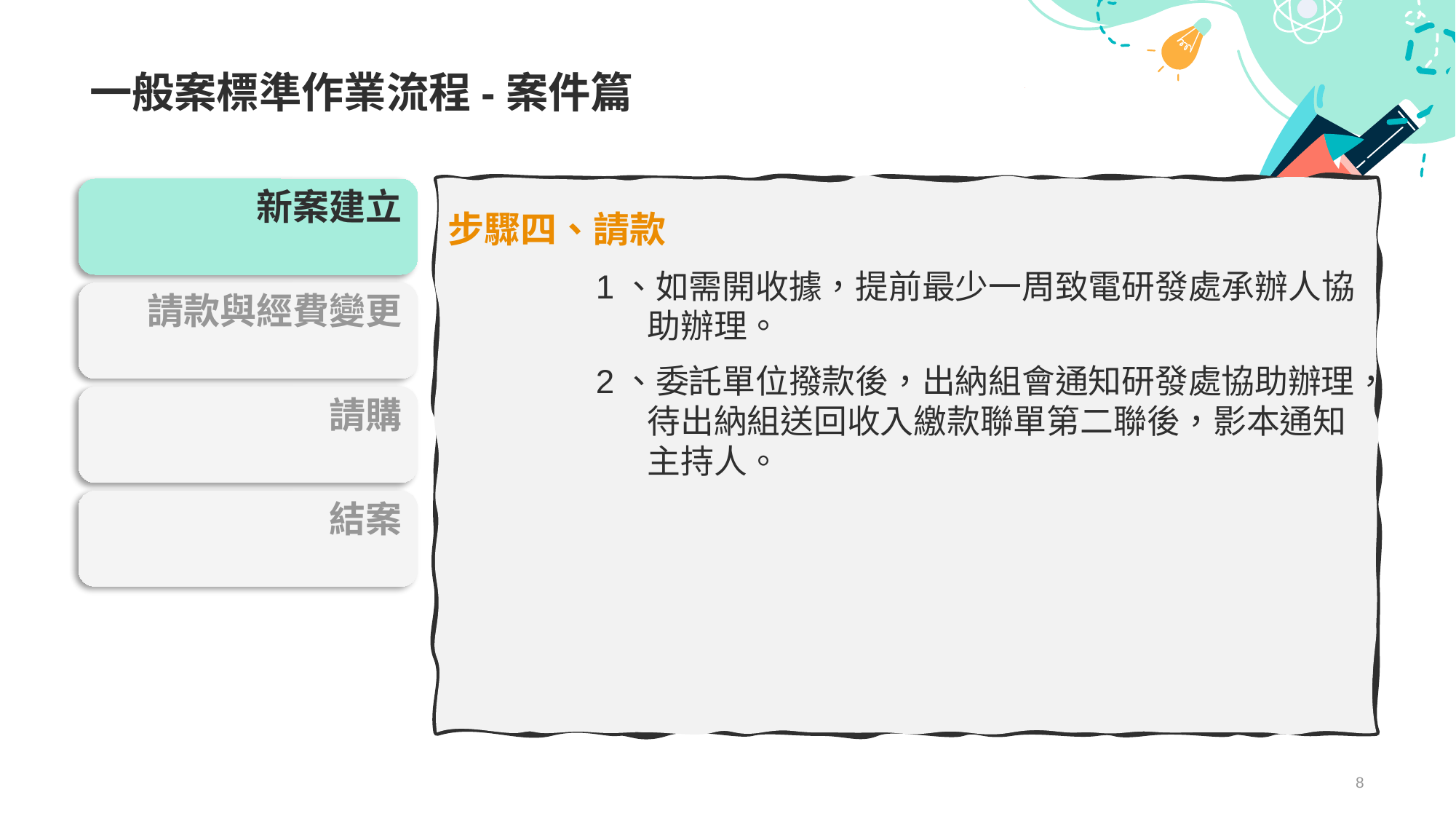

# 一般案標準作業流程-案件篇
新案建立
步驟四、請款
1、如需開收據，提前最少一周致電研發處承辦人協助辦理。
2、委託單位撥款後，出納組會通知研發處協助辦理，待出納組送回收入繳款聯單第二聯後，影本通知主持人。
請款與經費變更
請購
結案
8